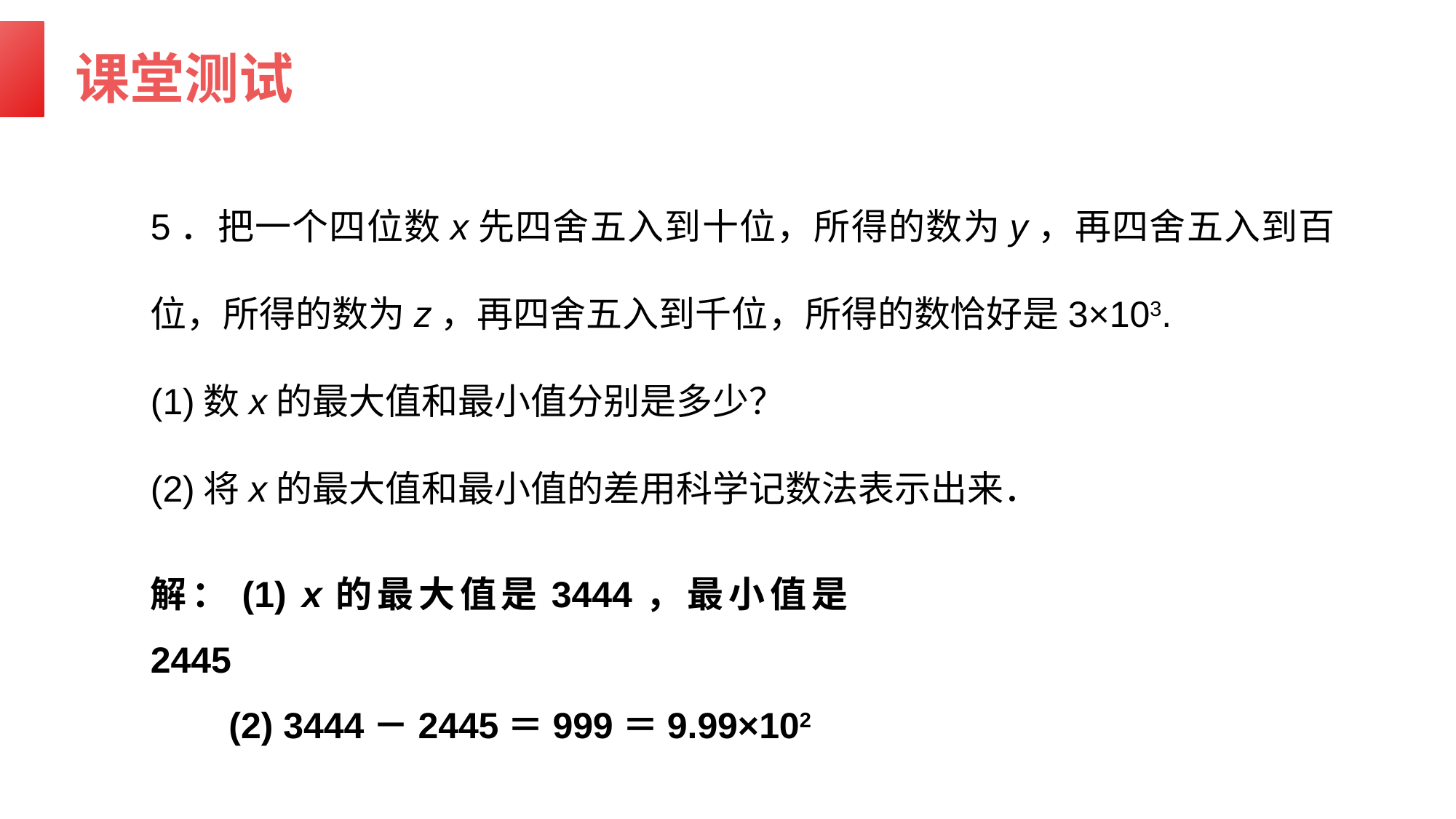

课堂测试
5．把一个四位数x先四舍五入到十位，所得的数为y，再四舍五入到百位，所得的数为z，再四舍五入到千位，所得的数恰好是3×103.
(1)数x的最大值和最小值分别是多少？
(2)将x的最大值和最小值的差用科学记数法表示出来．
解：(1) x的最大值是3444，最小值是2445
   (2) 3444－2445＝999＝9.99×102